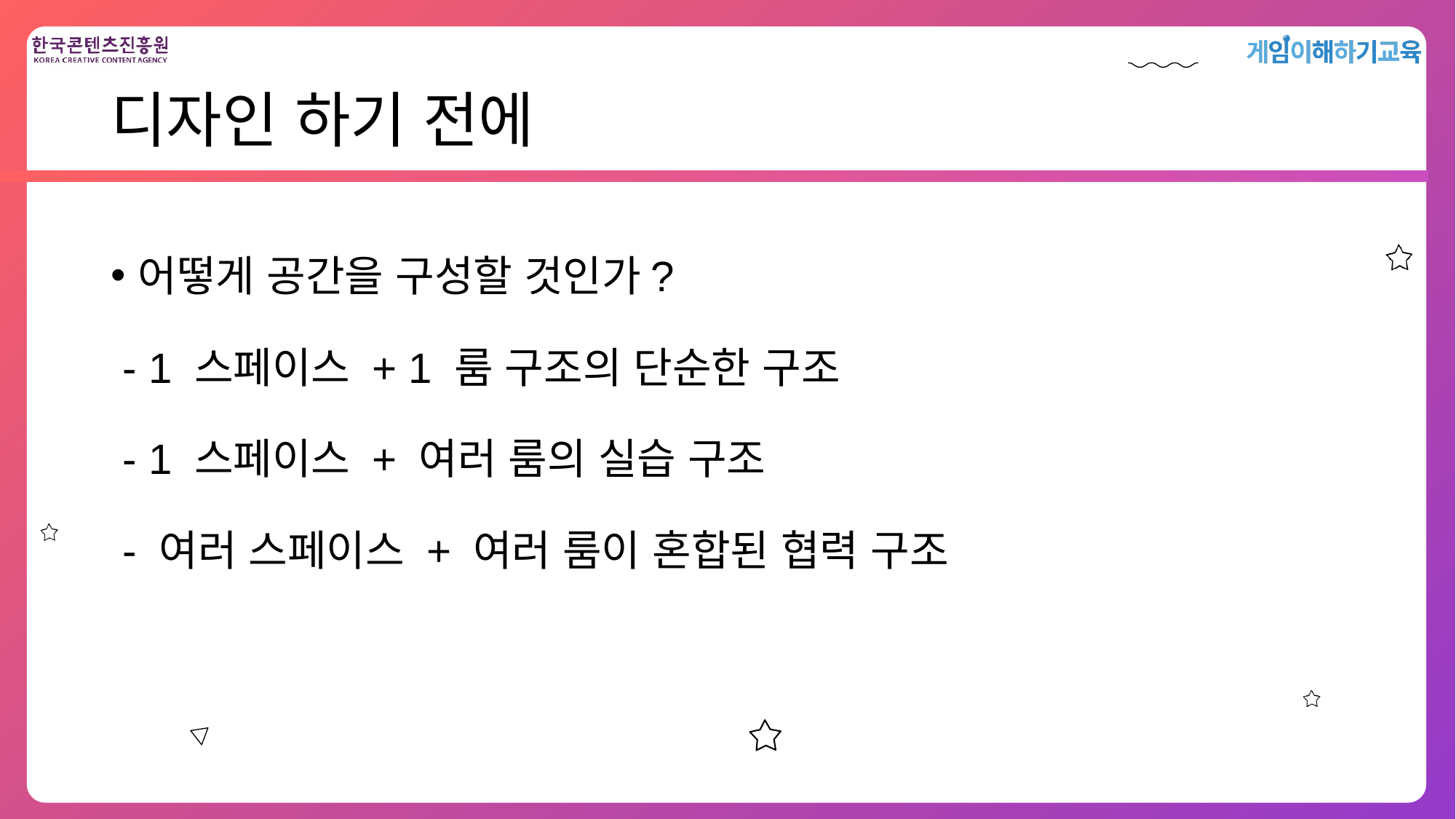

# 디자인 하기 전에
어떻게 공간을 구성할 것인가?
 - 1 스페이스 + 1 룸 구조의 단순한 구조
 - 1 스페이스 + 여러 룸의 실습 구조
 - 여러 스페이스 + 여러 룸이 혼합된 협력 구조